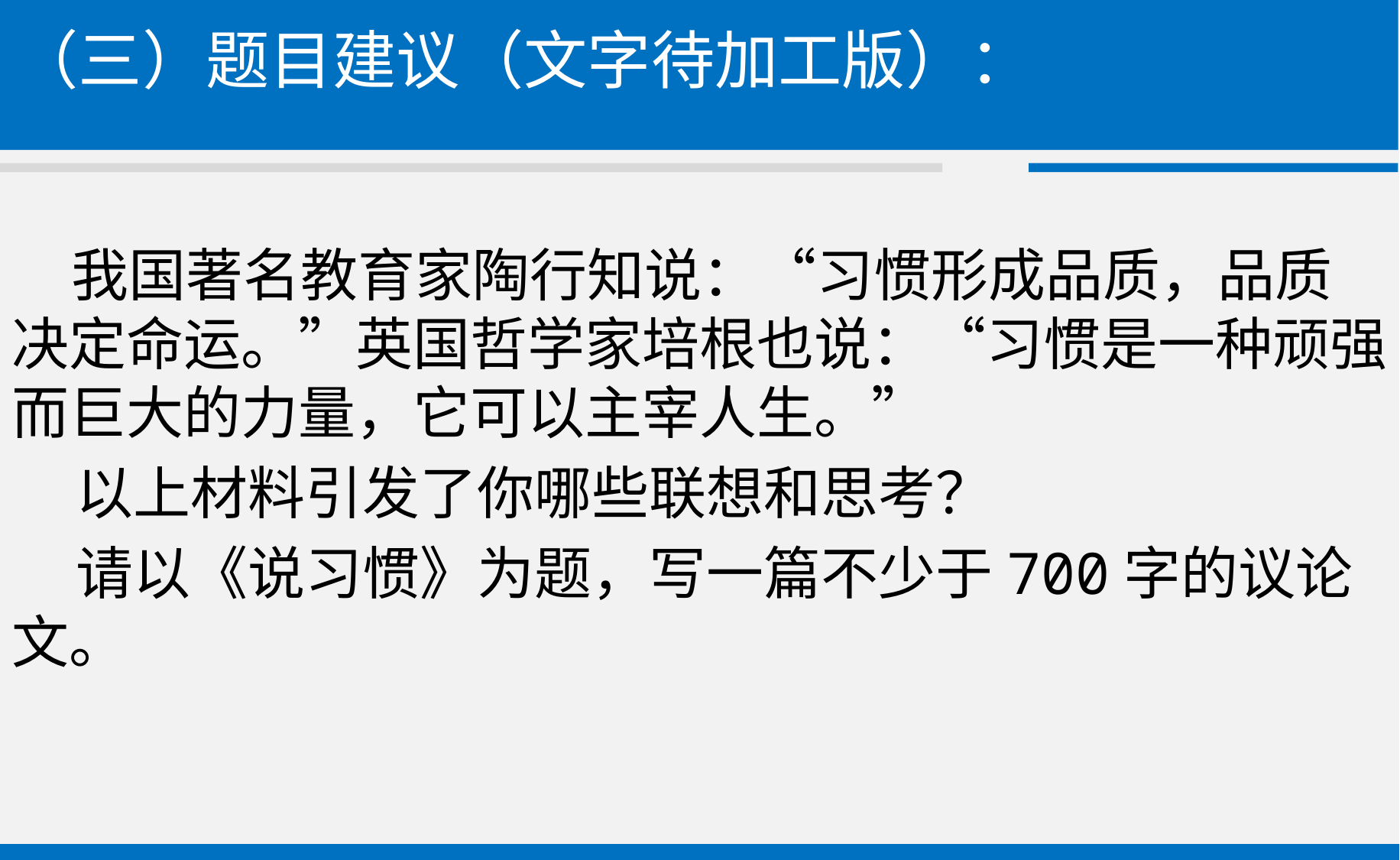

（三）题目建议（文字待加工版）：

     我国著名教育家陶行知说：“习惯形成品质，品质决定命运。”英国哲学家培根也说：“习惯是一种顽强而巨大的力量，它可以主宰人生。”
    以上材料引发了你哪些联想和思考？
    请以《说习惯》为题，写一篇不少于700字的议论文。